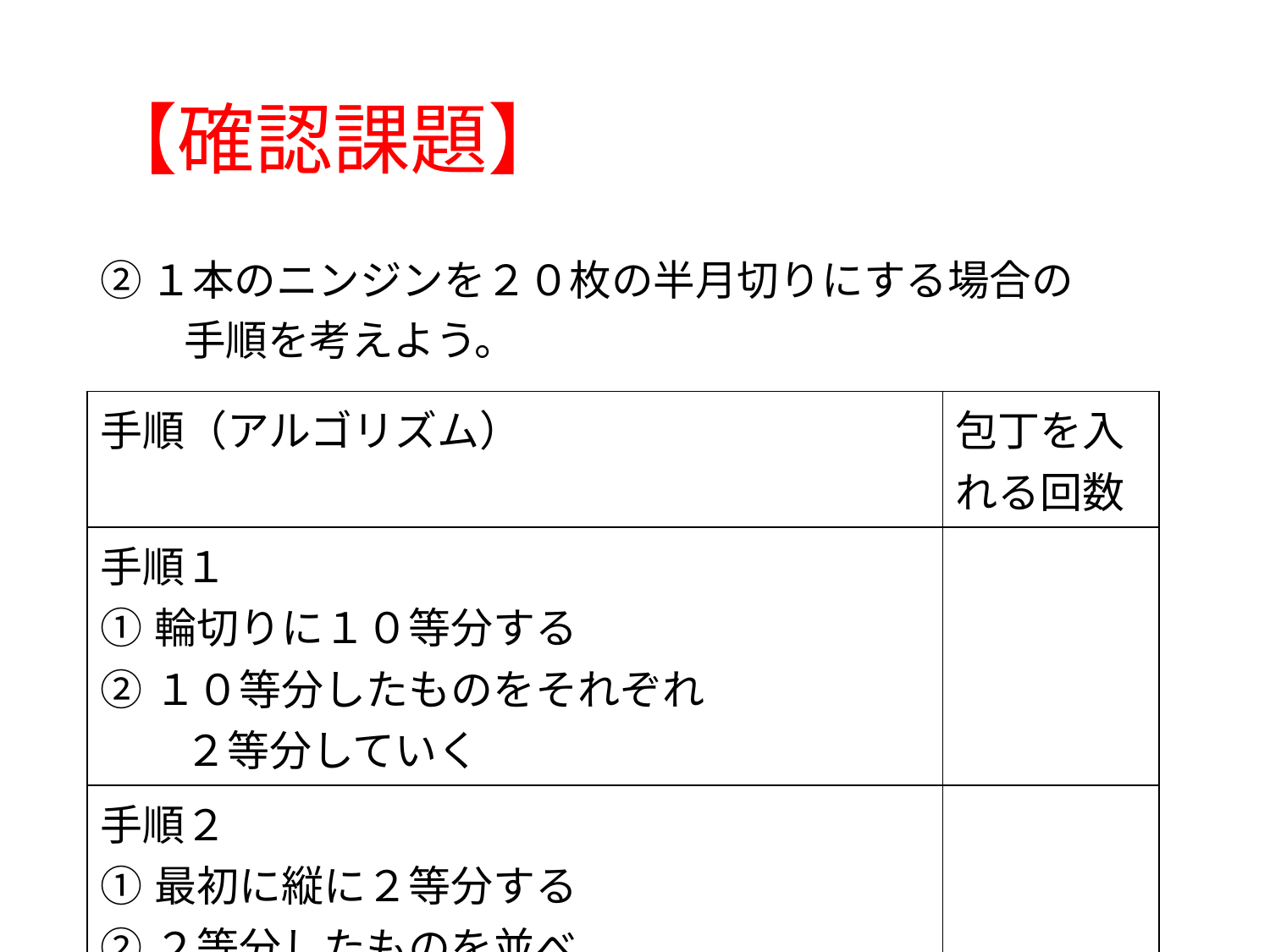

# 【確認課題】
②１本のニンジンを２０枚の半月切りにする場合の
　　手順を考えよう。
| 手順（アルゴリズム） | 包丁を入れる回数 |
| --- | --- |
| 手順１ ①輪切りに１０等分する ②１０等分したものをそれぞれ 　　２等分していく |  |
| 手順２ ①最初に縦に２等分する ②２等分したものを並べ、 　１度に１０等分する |  |